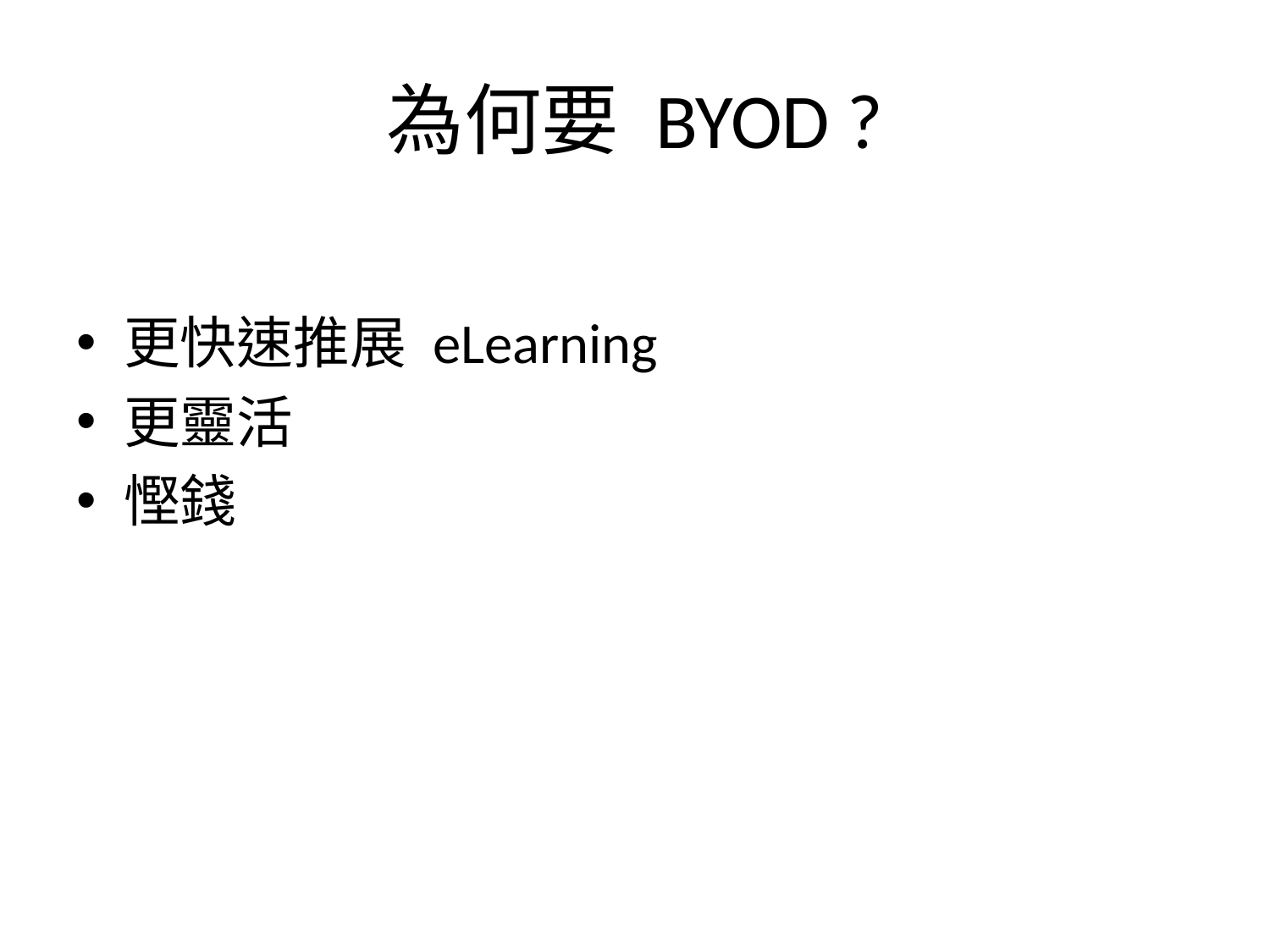

# 為何要 BYOD ?

更快速推展 eLearning
更靈活
慳錢